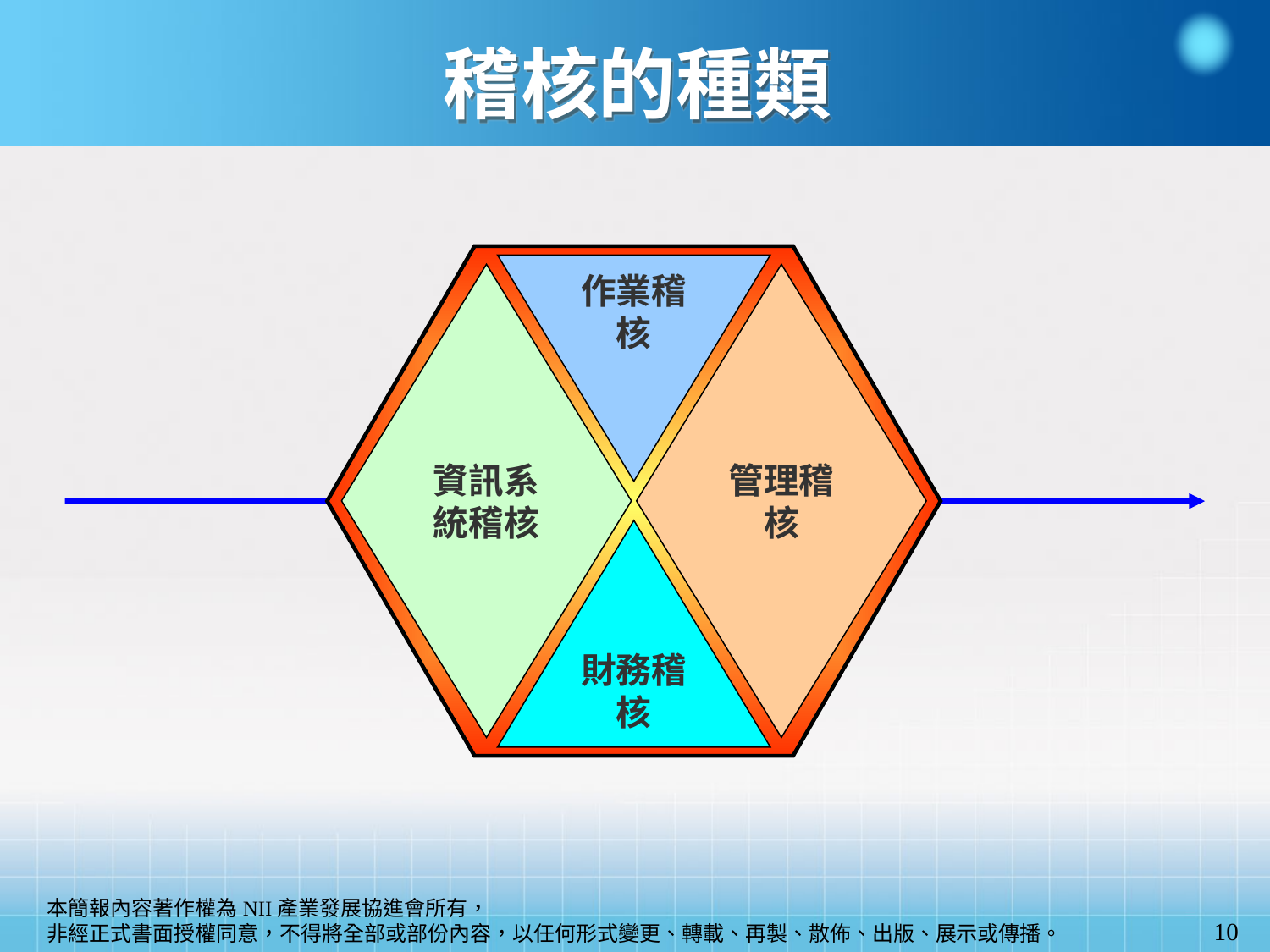

# 稽核的種類

作業稽核
資訊系統稽核
管理稽核

財務稽核
10